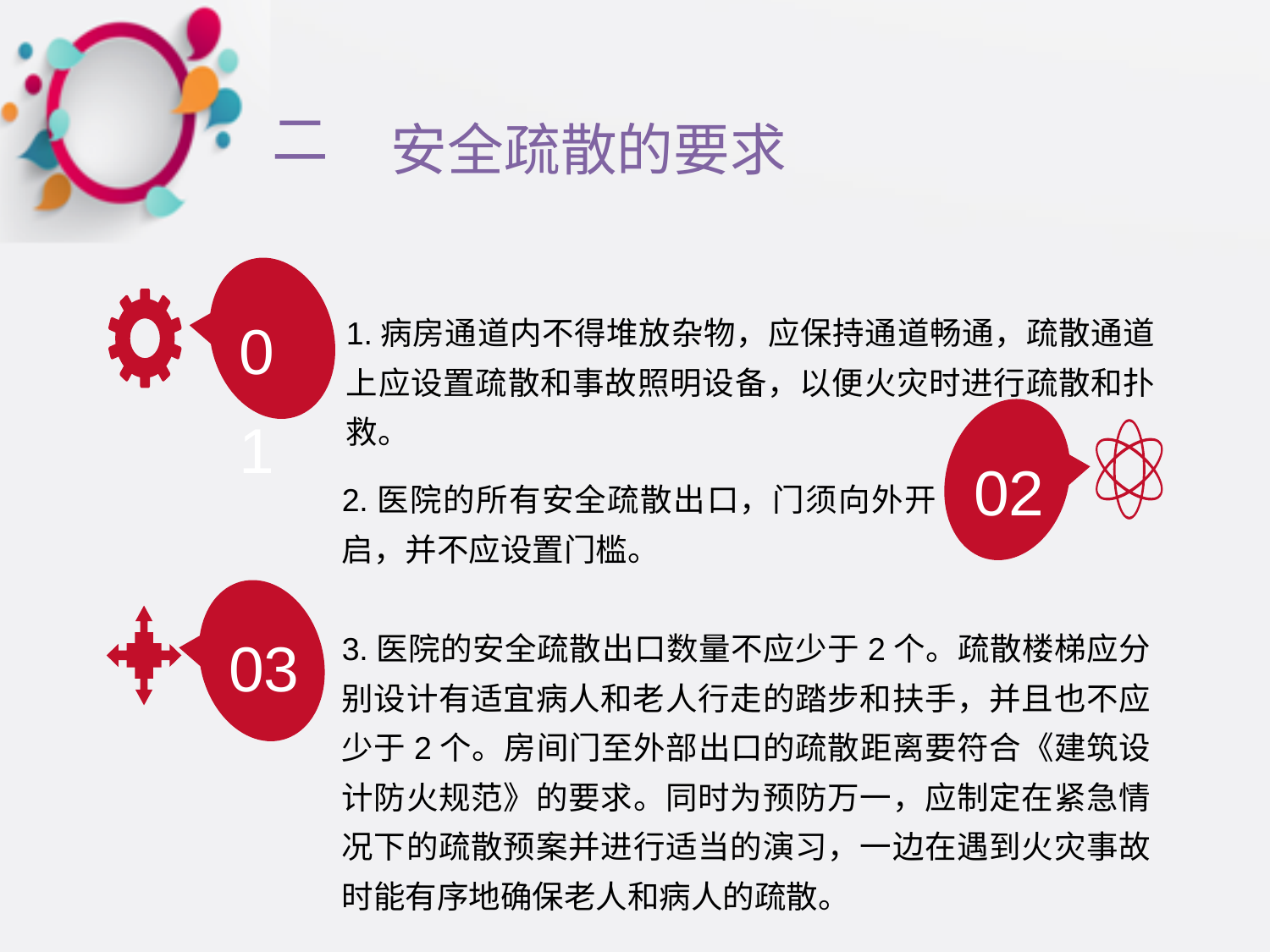

安全疏散的要求
二

01

1.病房通道内不得堆放杂物，应保持通道畅通，疏散通道上应设置疏散和事故照明设备，以便火灾时进行疏散和扑救。

02

2.医院的所有安全疏散出口，门须向外开启，并不应设置门槛。

03

3.医院的安全疏散出口数量不应少于2个。疏散楼梯应分别设计有适宜病人和老人行走的踏步和扶手，并且也不应少于2个。房间门至外部出口的疏散距离要符合《建筑设计防火规范》的要求。同时为预防万一，应制定在紧急情况下的疏散预案并进行适当的演习，一边在遇到火灾事故时能有序地确保老人和病人的疏散。